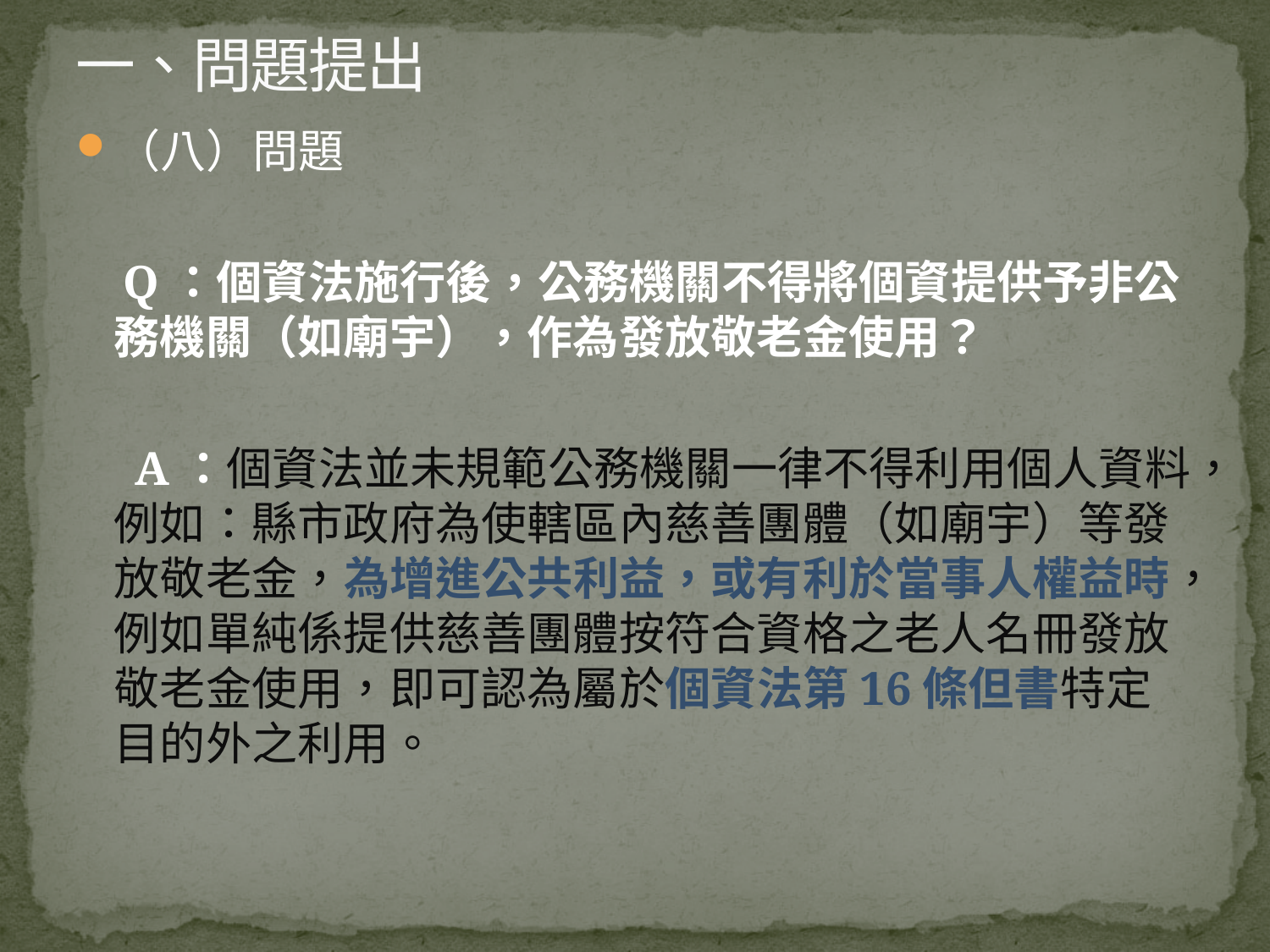

# 一、問題提出
（八）問題

    Q：個資法施行後，公務機關不得將個資提供予非公務機關（如廟宇），作為發放敬老金使用？

     A：個資法並未規範公務機關一律不得利用個人資料，例如：縣市政府為使轄區內慈善團體（如廟宇）等發放敬老金，為增進公共利益，或有利於當事人權益時，例如單純係提供慈善團體按符合資格之老人名冊發放敬老金使用，即可認為屬於個資法第16條但書特定目的外之利用。